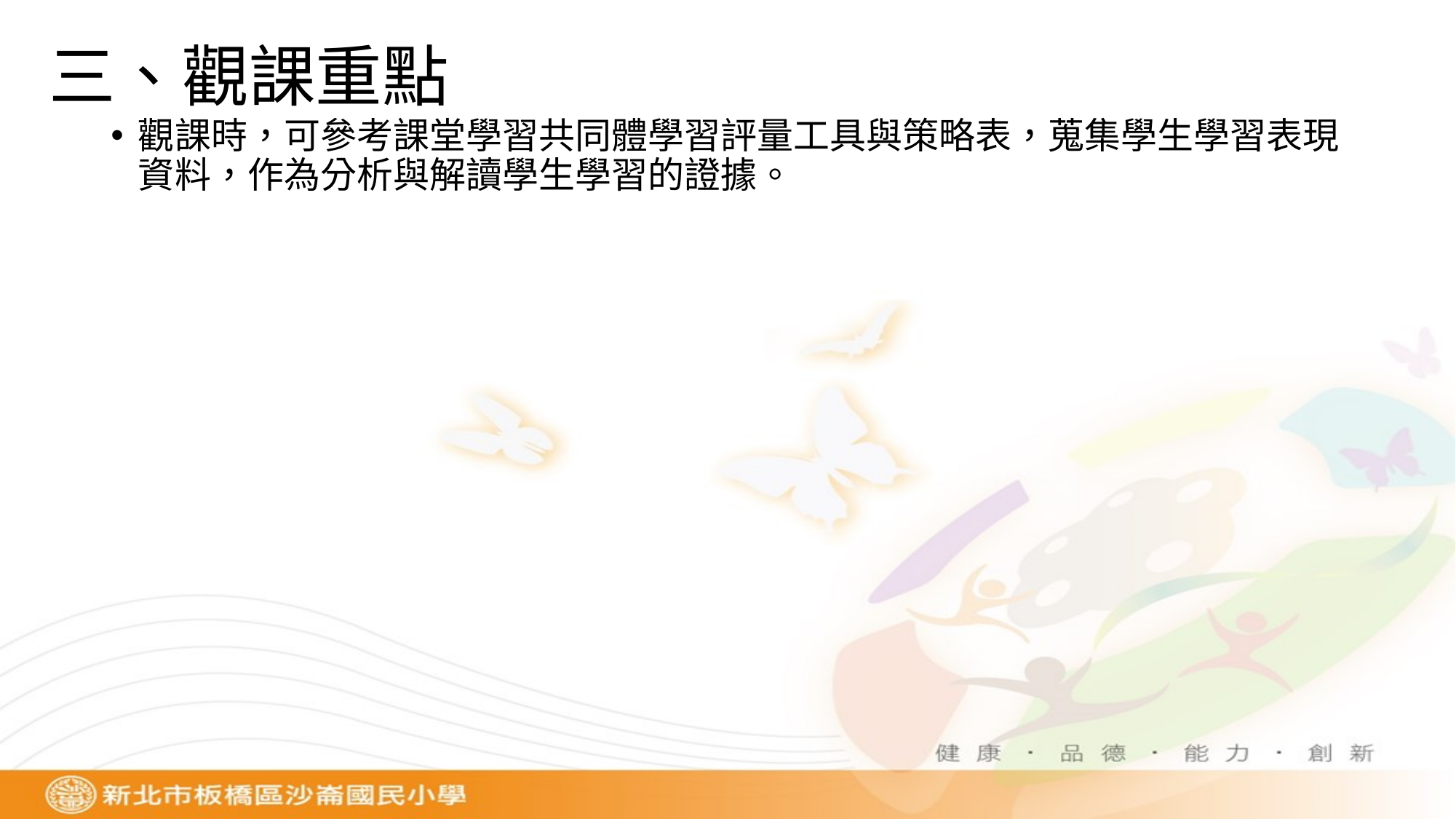

# 三、觀課重點
觀課時，可參考課堂學習共同體學習評量工具與策略表，蒐集學生學習表現資料，作為分析與解讀學生學習的證據。